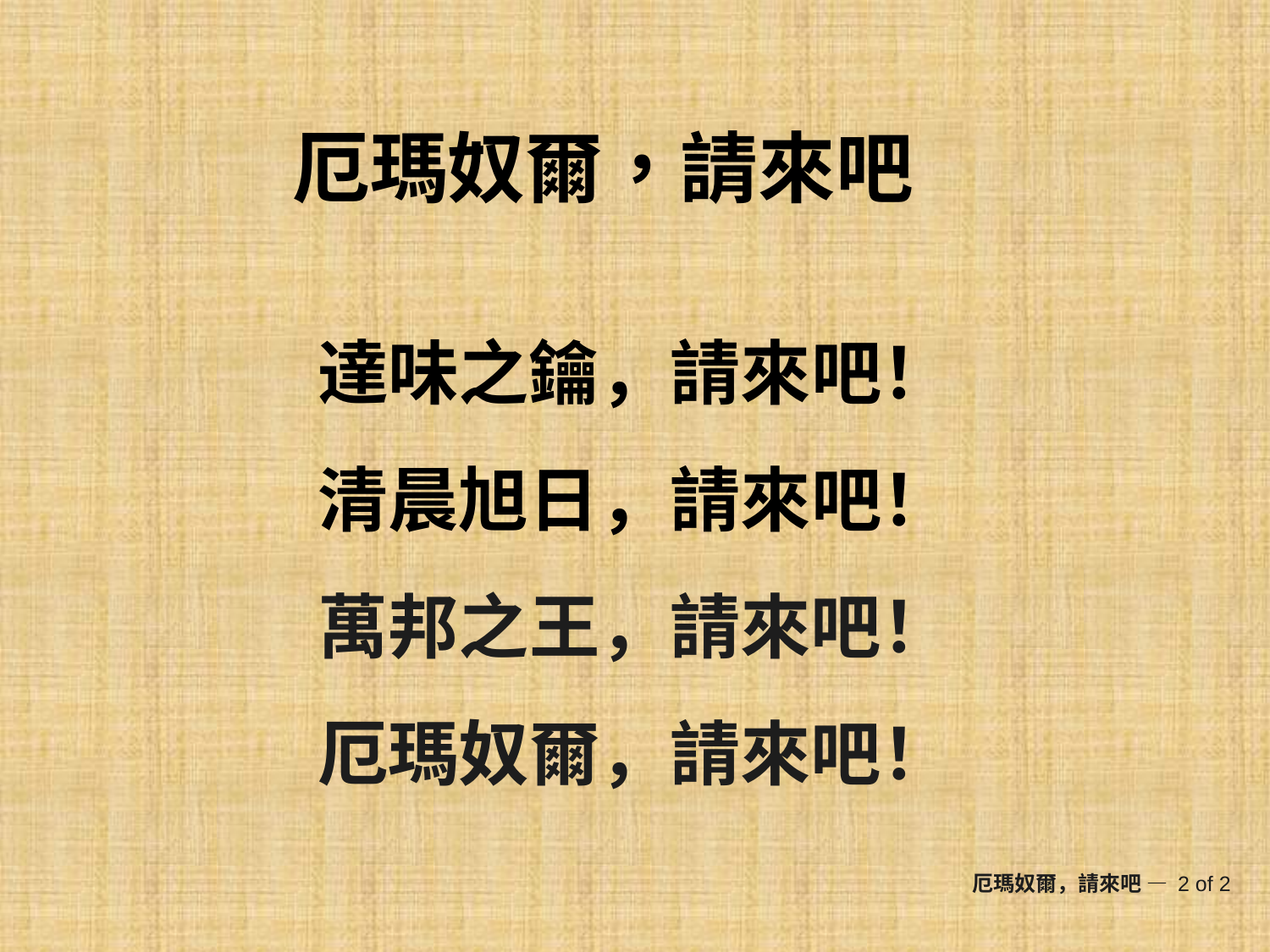

厄瑪奴爾，請來吧

達味之鑰，請來吧！
清晨旭日，請來吧！
萬邦之王，請來吧！
厄瑪奴爾，請來吧！
厄瑪奴爾，請來吧 — 2 of 2